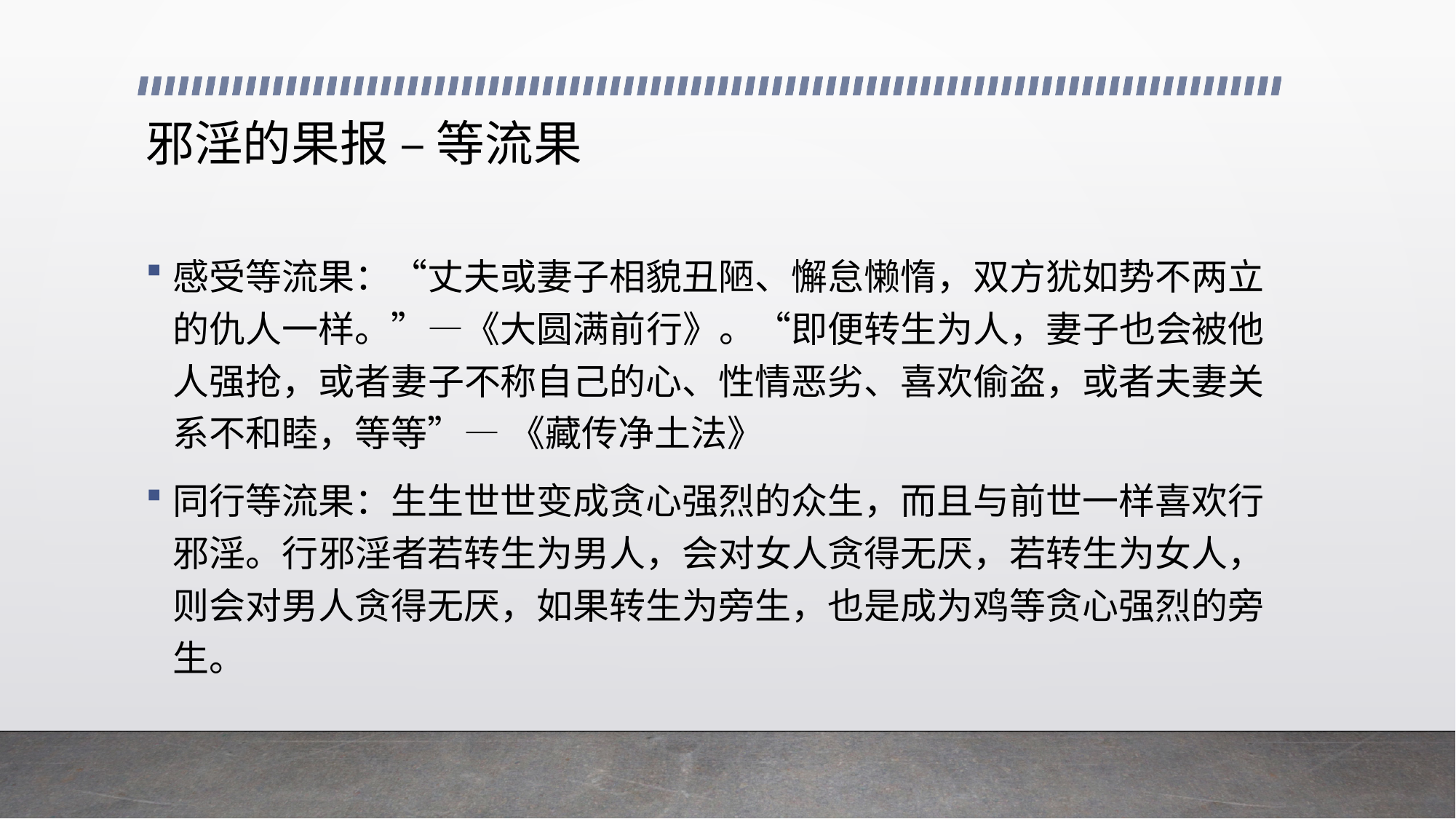

# 邪淫的果报 – 等流果
感受等流果：“丈夫或妻子相貌丑陋、懈怠懒惰，双方犹如势不两立的仇人一样。”—《大圆满前行》。“即便转生为人，妻子也会被他人强抢，或者妻子不称自己的心、性情恶劣、喜欢偷盗，或者夫妻关系不和睦，等等”— 《藏传净土法》
同行等流果：生生世世变成贪心强烈的众生，而且与前世一样喜欢行邪淫。行邪淫者若转生为男人，会对女人贪得无厌，若转生为女人，则会对男人贪得无厌，如果转生为旁生，也是成为鸡等贪心强烈的旁生。